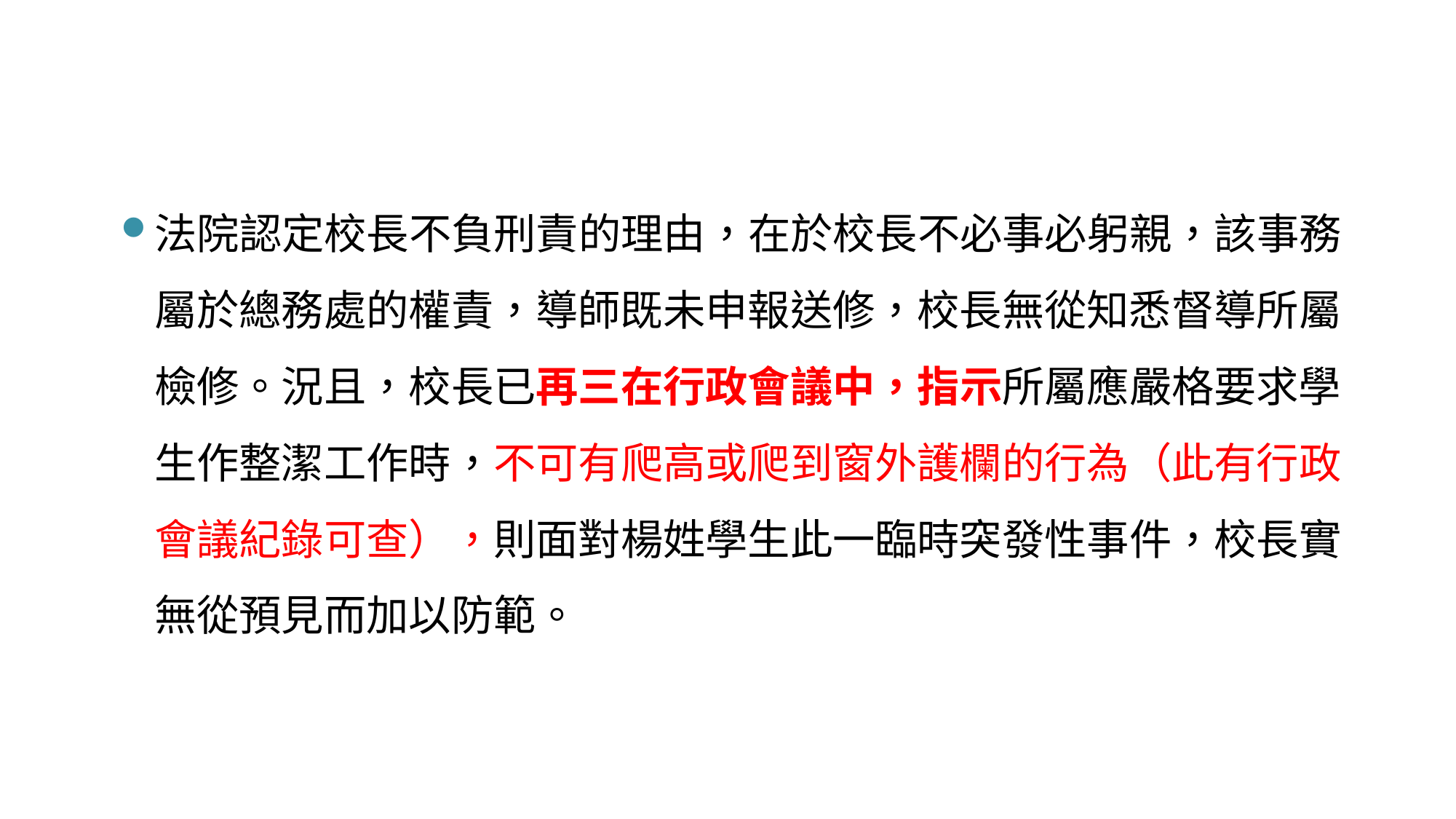

法院認定校長不負刑責的理由，在於校長不必事必躬親，該事務屬於總務處的權責，導師既未申報送修，校長無從知悉督導所屬檢修。況且，校長已再三在行政會議中，指示所屬應嚴格要求學生作整潔工作時，不可有爬高或爬到窗外護欄的行為（此有行政會議紀錄可查），則面對楊姓學生此一臨時突發性事件，校長實無從預見而加以防範。